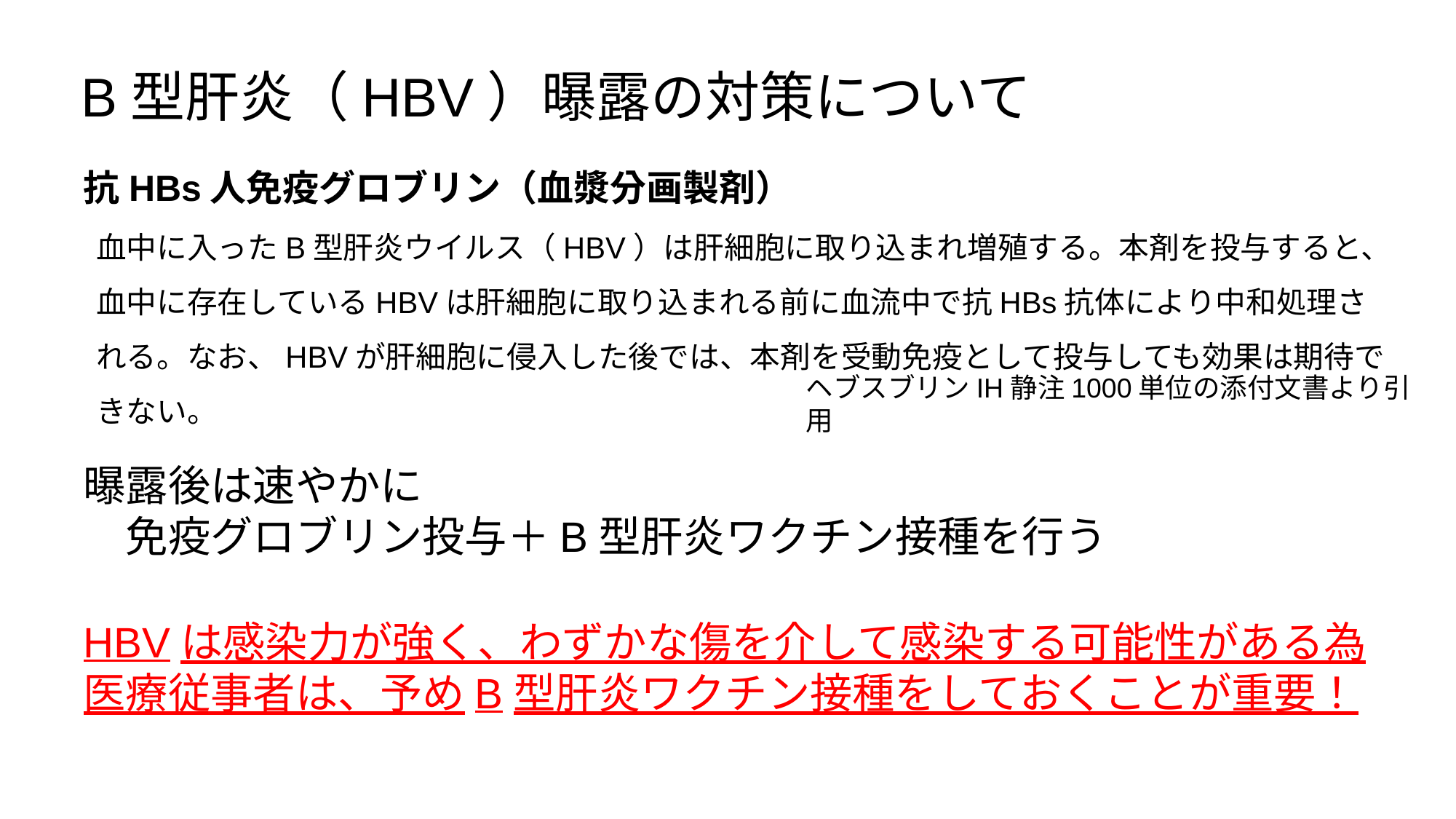

B型肝炎（HBV）曝露の対策について
# 抗HBs人免疫グロブリン（血漿分画製剤）
血中に入ったB型肝炎ウイルス（HBV）は肝細胞に取り込まれ増殖する。本剤を投与すると、血中に存在しているHBVは肝細胞に取り込まれる前に血流中で抗HBs抗体により中和処理される。なお、HBVが肝細胞に侵入した後では、本剤を受動免疫として投与しても効果は期待できない。

ヘブスブリンIH静注1000単位の添付文書より引用
曝露後は速やかに
　免疫グロブリン投与＋B型肝炎ワクチン接種を行う
HBVは感染力が強く、わずかな傷を介して感染する可能性がある為
医療従事者は、予めB型肝炎ワクチン接種をしておくことが重要！